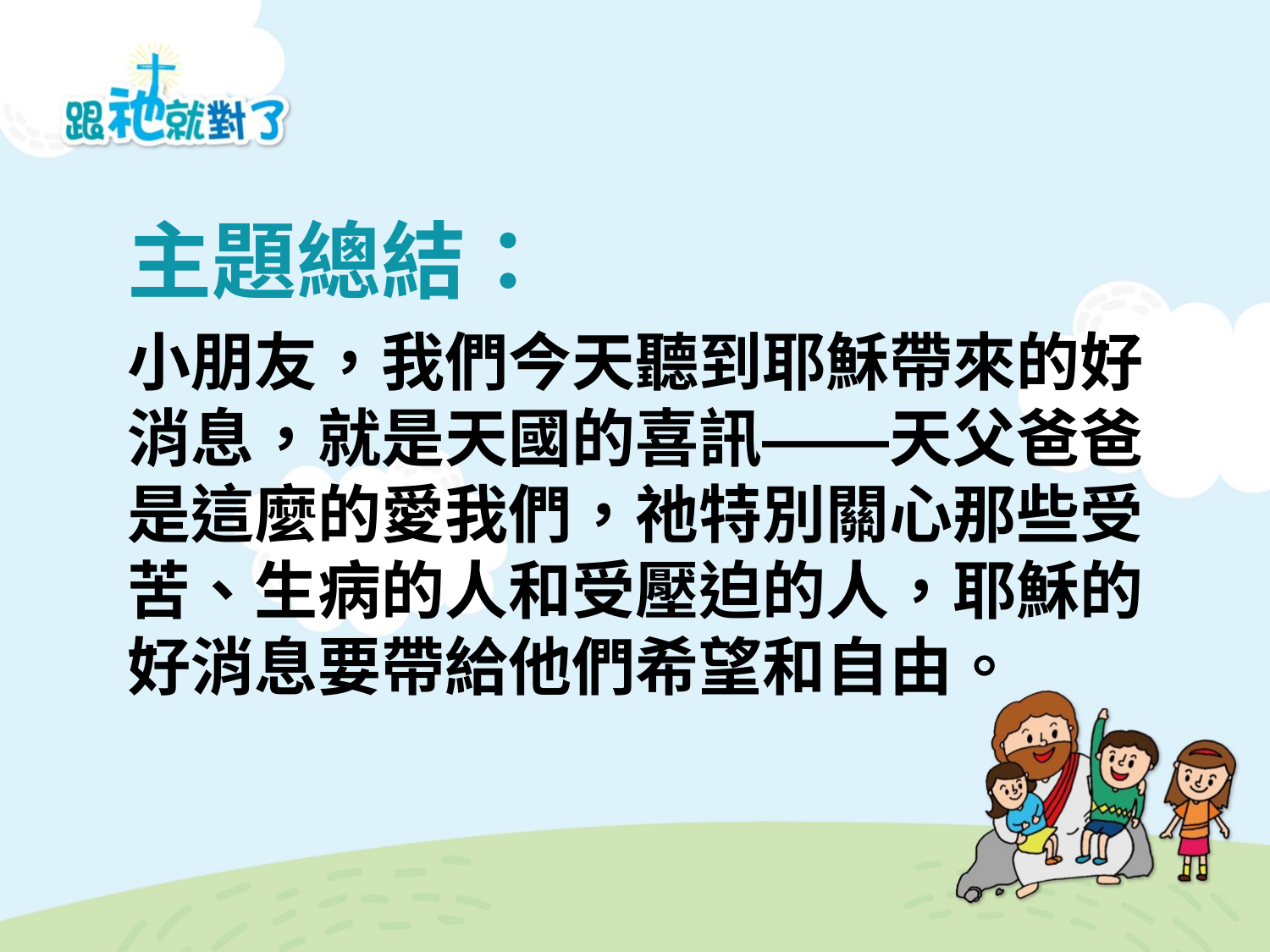

主題總結：
小朋友，我們今天聽到耶穌帶來的好消息，就是天國的喜訊——天父爸爸是這麼的愛我們，祂特別關心那些受苦、生病的人和受壓迫的人，耶穌的好消息要帶給他們希望和自由。